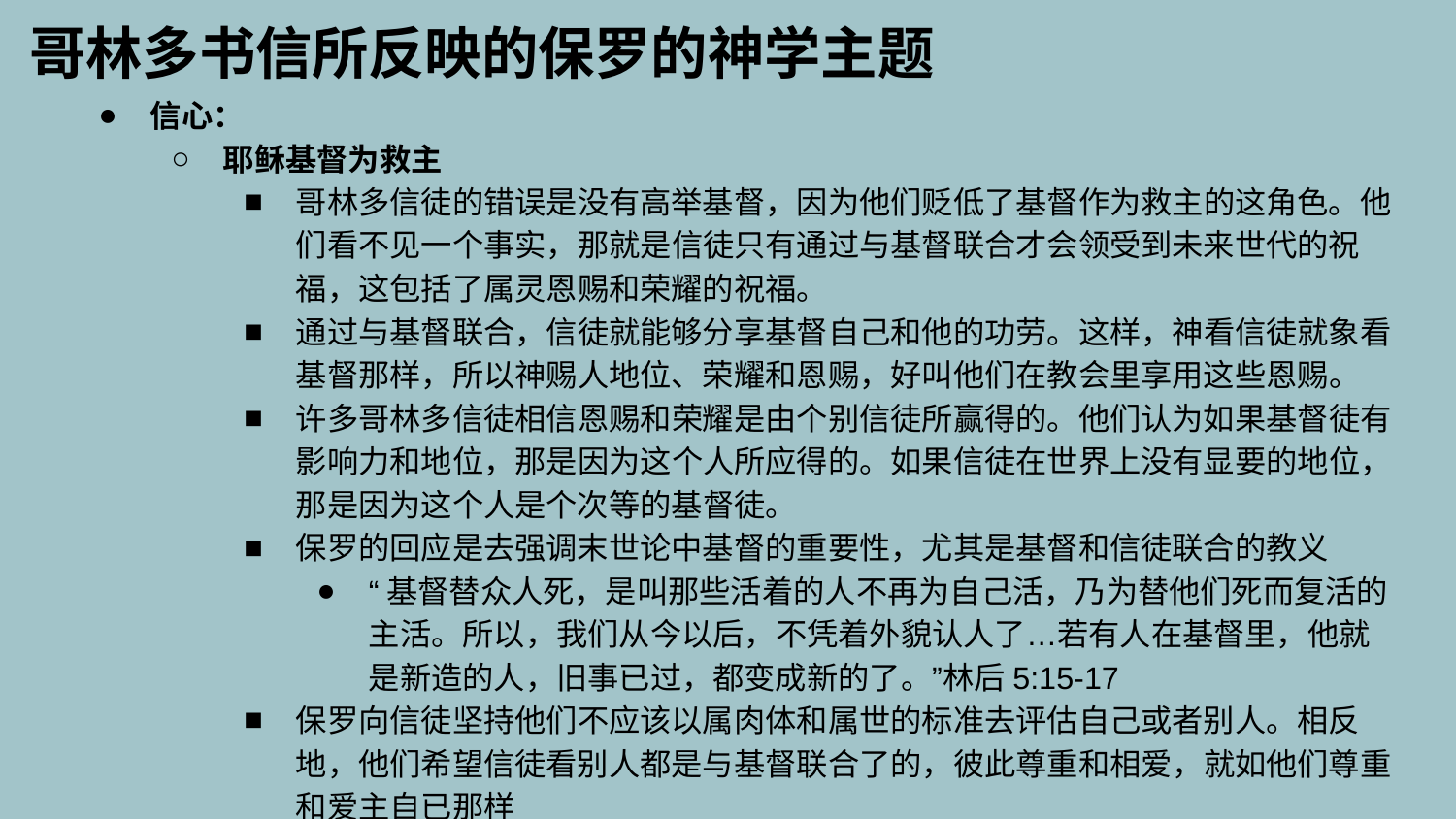

哥林多书信所反映的​​保罗的神学主题

信心：​​
耶稣基督为救主
哥林多信徒的错误是没有高举基督，因为他们贬低了基督作为救主的这角色。他们看不见一个事实，那就是信徒只有通过与基督联合才会领受到未来世代的祝福，这包括了属灵恩赐和荣耀的祝福。
通过与基督联合，信徒就能够分享基督自己和他的功劳。这样，神看信徒就象看基督那样，所以神赐人地位、荣耀和恩赐，好叫他们在教会里享用这些恩赐。
许多哥林多信徒相信恩赐和荣耀是由个别信徒所赢得的。他们认为如果基督徒有影响力和地位，那是因为这个人所应得的。如果信徒在世界上没有显要的地位，那是因为这个人是个次等的基督徒。
保罗的回应是去强调末世论中基督的重要性，尤其是基督和信徒联合的教义
“基督替众人死，是叫那些活着的人不再为自己活，乃为替他们死而复活的主活。所以，我们从今以后，不凭着外貌认人了…若有人在基督里，他就是新造的人，旧事已过，都变成新的了。”林后5:15-17
保罗向信徒坚持他们不应该以属肉体和属世的标准去评估自己或者别人。相反地，他们希望信徒看别人都是与基督联合了的，彼此尊重和相爱，就如他们尊重和爱主自已那样